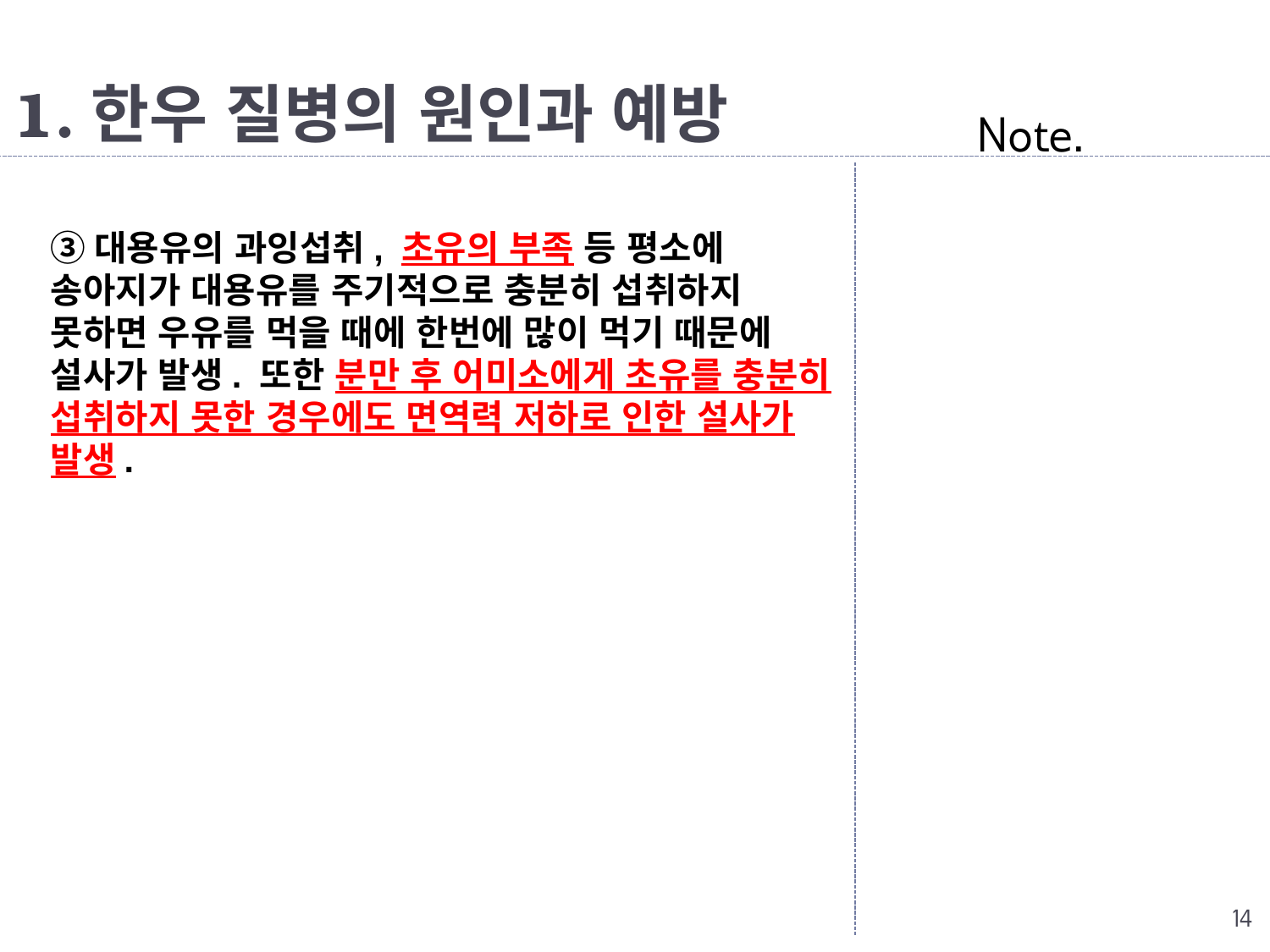

# 1.한우 질병의 원인과 예방
Note.

	③대용유의 과잉섭취, 초유의 부족 등 평소에 송아지가 대용유를 주기적으로 충분히 섭취하지 못하면 우유를 먹을 때에 한번에 많이 먹기 때문에 설사가 발생. 또한 분만 후 어미소에게 초유를 충분히 섭취하지 못한 경우에도 면역력 저하로 인한 설사가 발생.

14